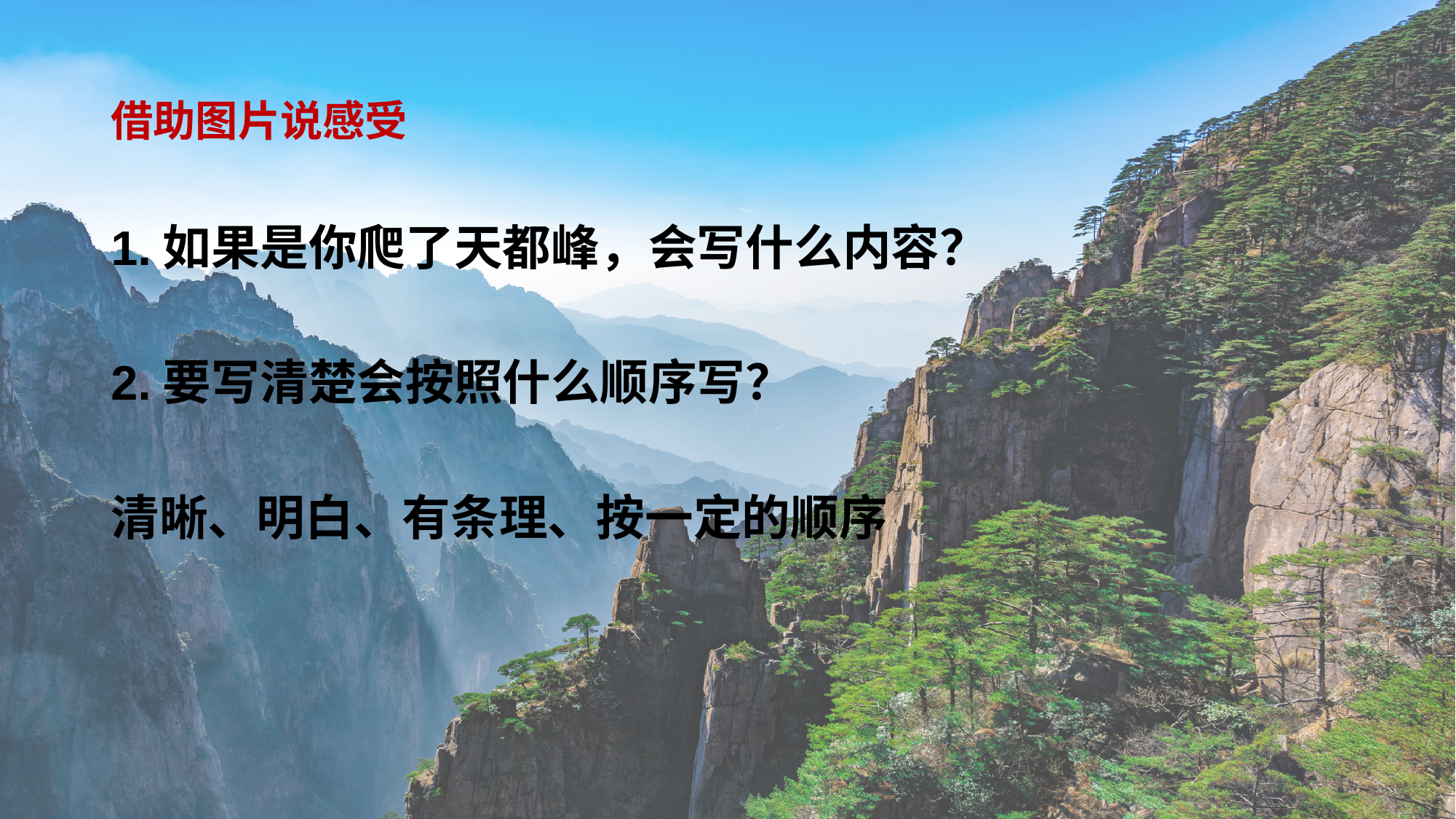

# 借助图片说感受
1.如果是你爬了天都峰，会写什么内容？

2.要写清楚会按照什么顺序写？

清晰、明白、有条理、按一定的顺序